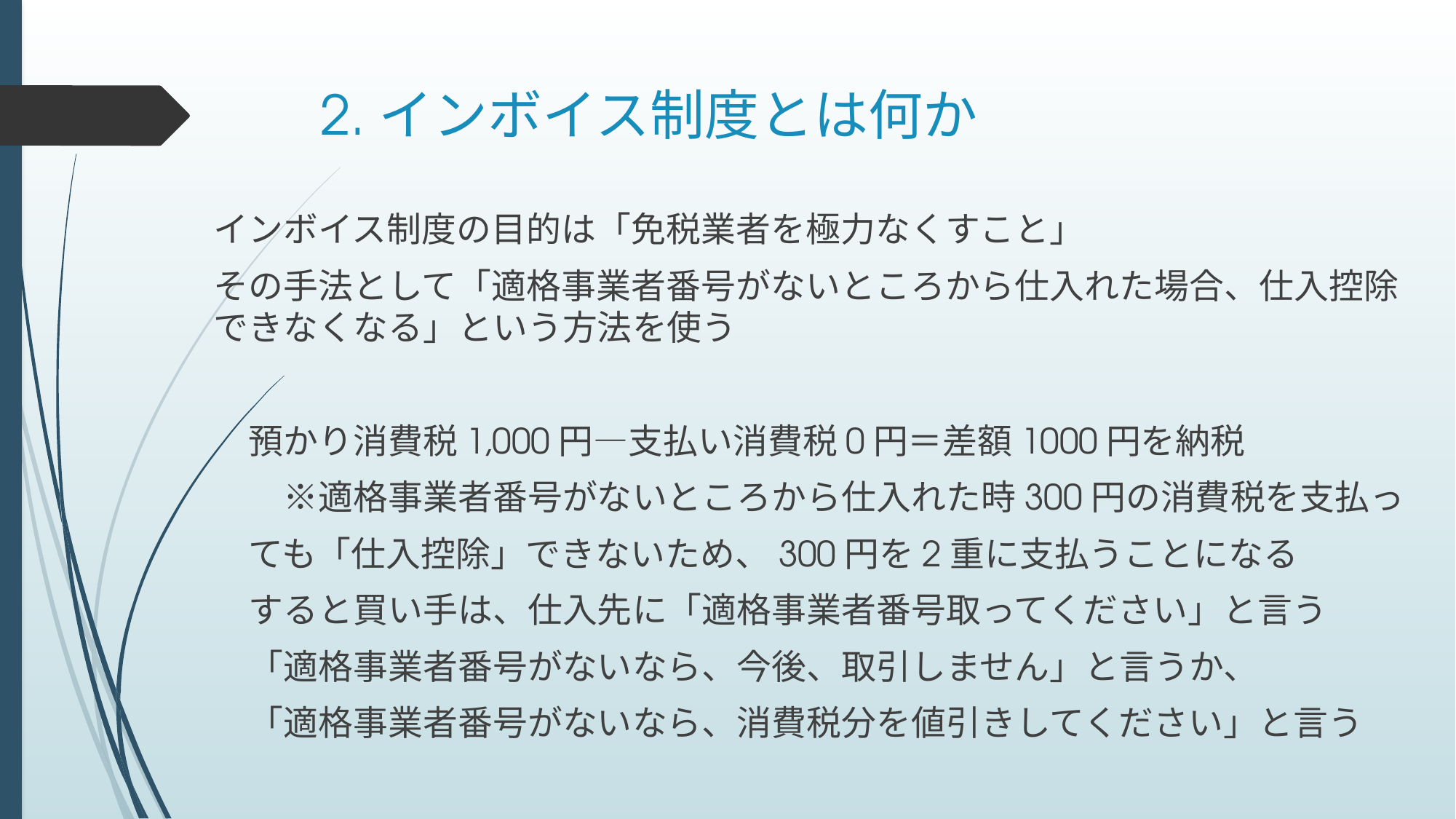

# 2.インボイス制度とは何か
インボイス制度の目的は「免税業者を極力なくすこと」
その手法として「適格事業者番号がないところから仕入れた場合、仕入控除できなくなる」という方法を使う

　預かり消費税1,000円―支払い消費税0円＝差額1000円を納税
　　※適格事業者番号がないところから仕入れた時300円の消費税を支払っ
　ても「仕入控除」できないため、300円を2重に支払うことになる
　すると買い手は、仕入先に「適格事業者番号取ってください」と言う
　「適格事業者番号がないなら、今後、取引しません」と言うか、
　「適格事業者番号がないなら、消費税分を値引きしてください」と言う